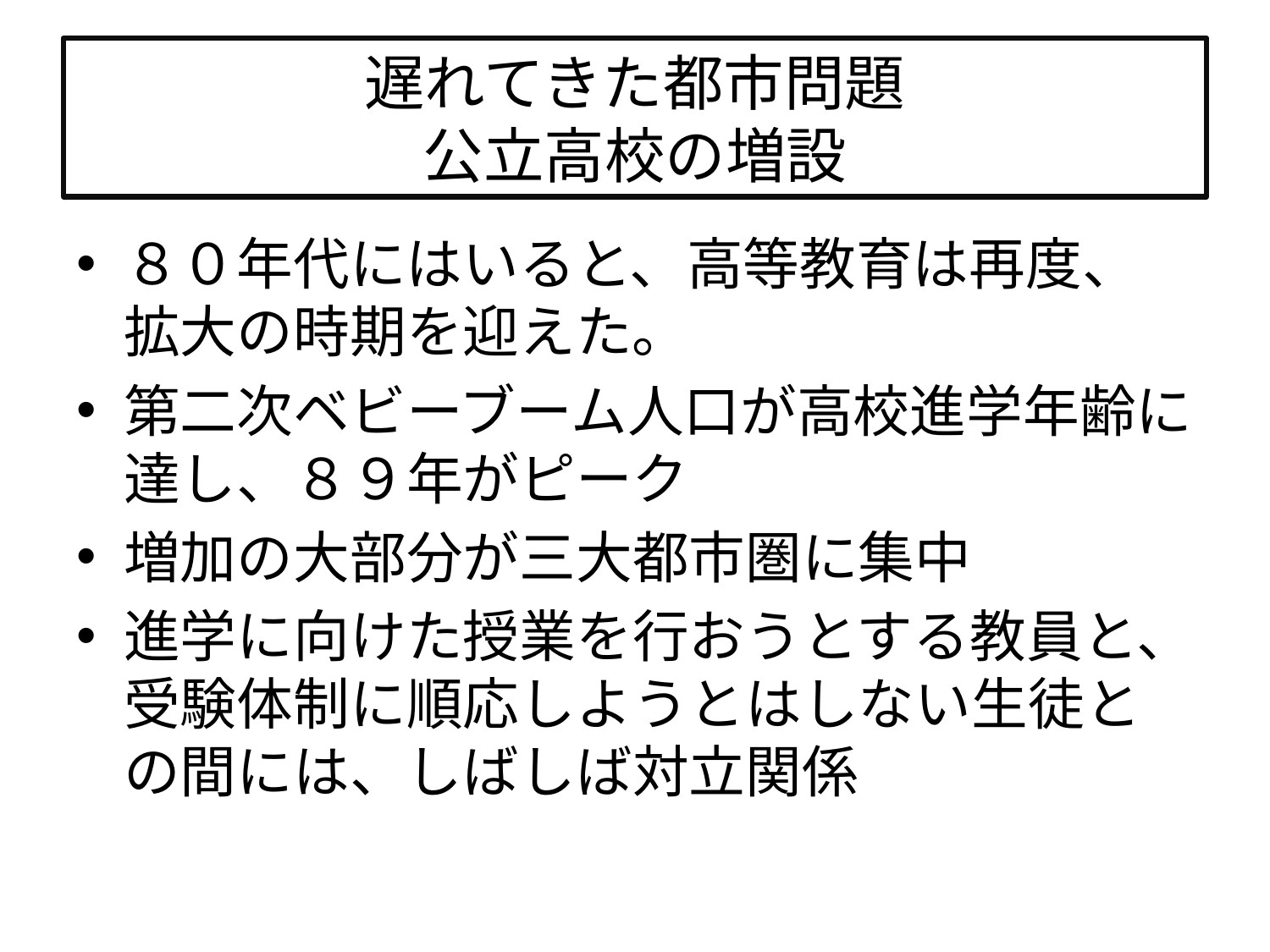

# 遅れてきた都市問題 公立高校の増設
８０年代にはいると、高等教育は再度、拡大の時期を迎えた。
第二次ベビーブーム人口が高校進学年齢に達し、８９年がピーク
増加の大部分が三大都市圏に集中
進学に向けた授業を行おうとする教員と、受験体制に順応しようとはしない生徒との間には、しばしば対立関係